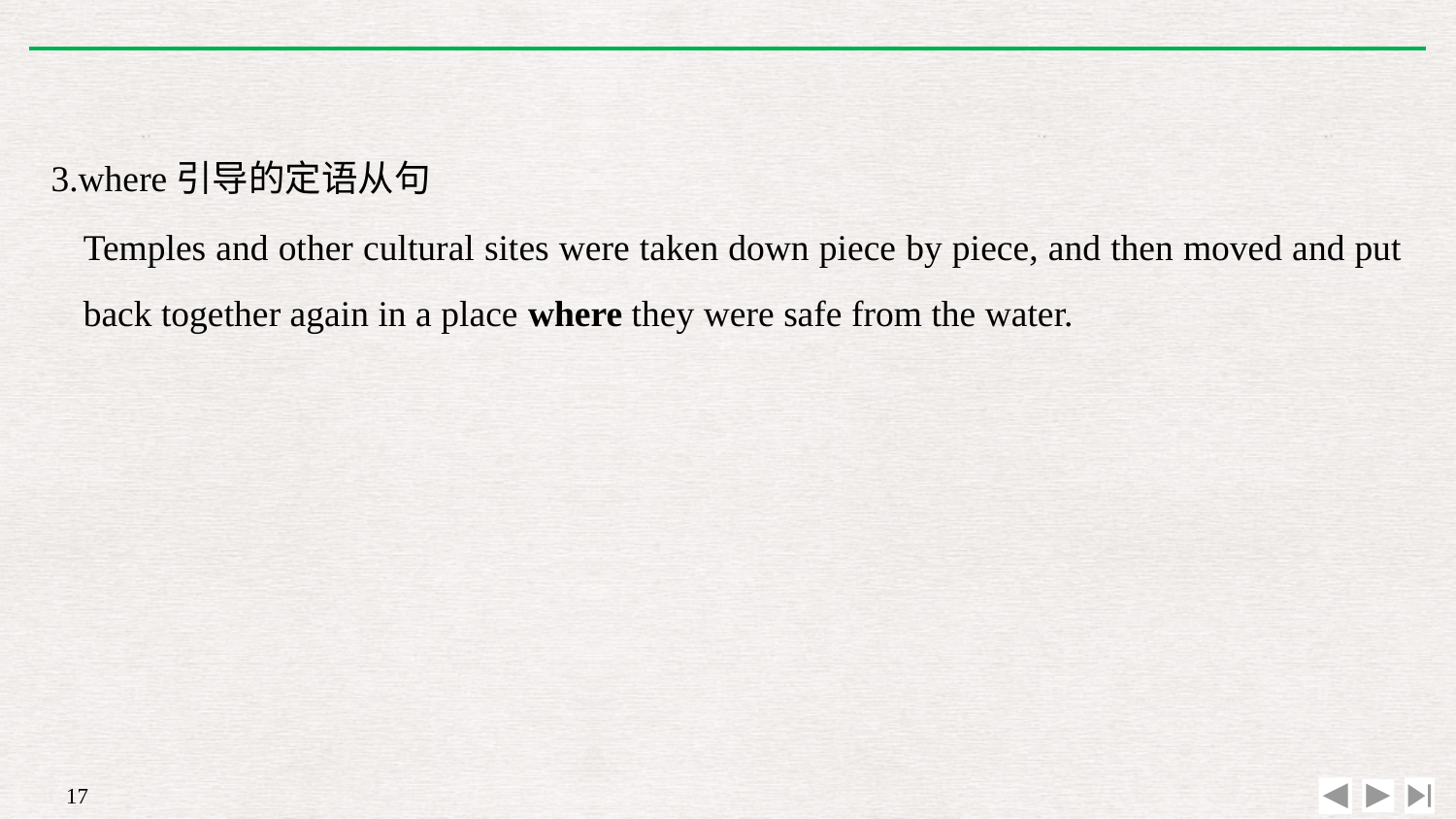

3.where引导的定语从句
Temples and other cultural sites were taken down piece by piece, and then moved and put back together again in a place where they were safe from the water.